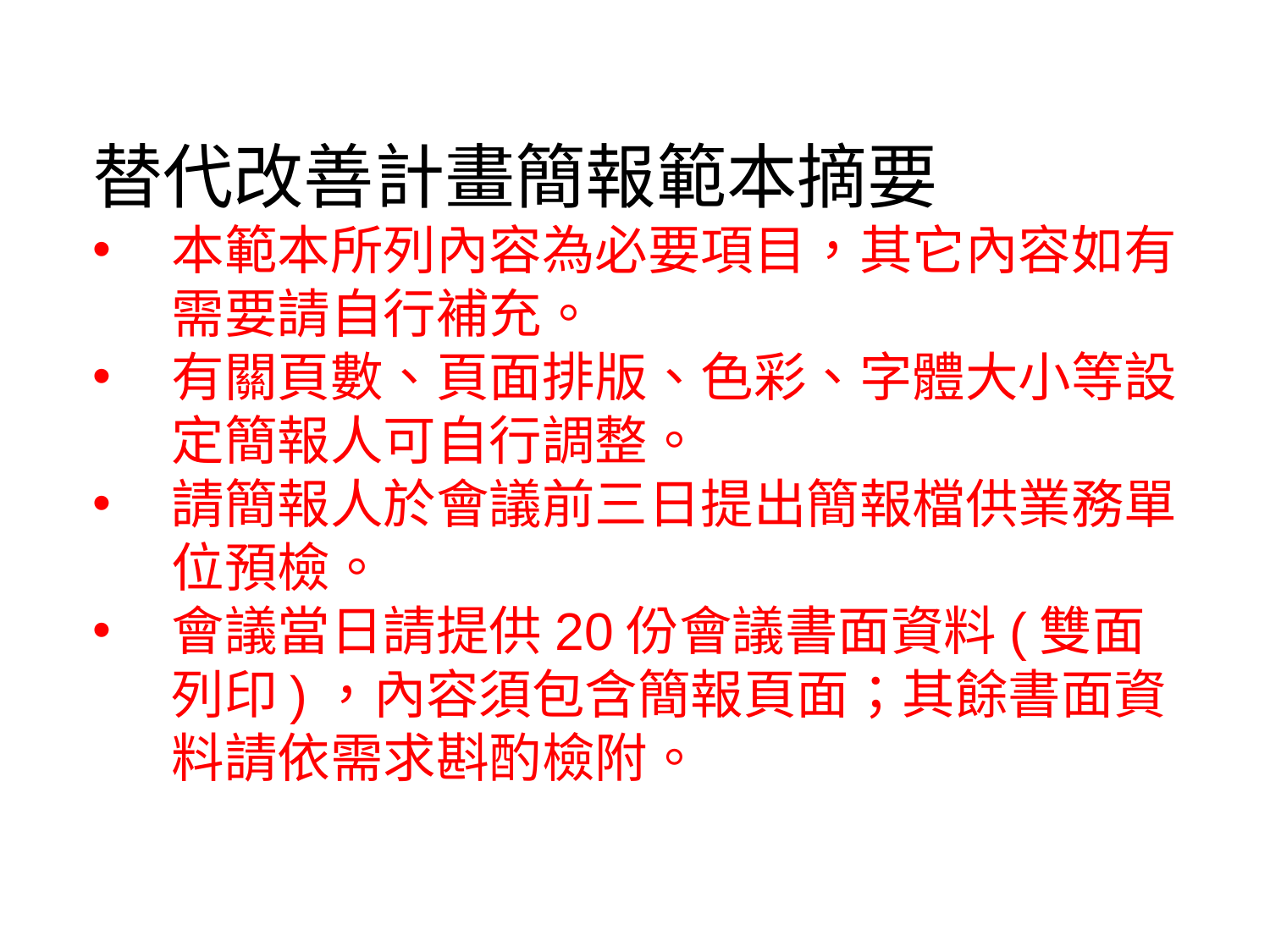

替代改善計畫簡報範本摘要
本範本所列內容為必要項目，其它內容如有需要請自行補充。
有關頁數、頁面排版、色彩、字體大小等設定簡報人可自行調整。
請簡報人於會議前三日提出簡報檔供業務單位預檢。
會議當日請提供20份會議書面資料(雙面列印)，內容須包含簡報頁面；其餘書面資料請依需求斟酌檢附。